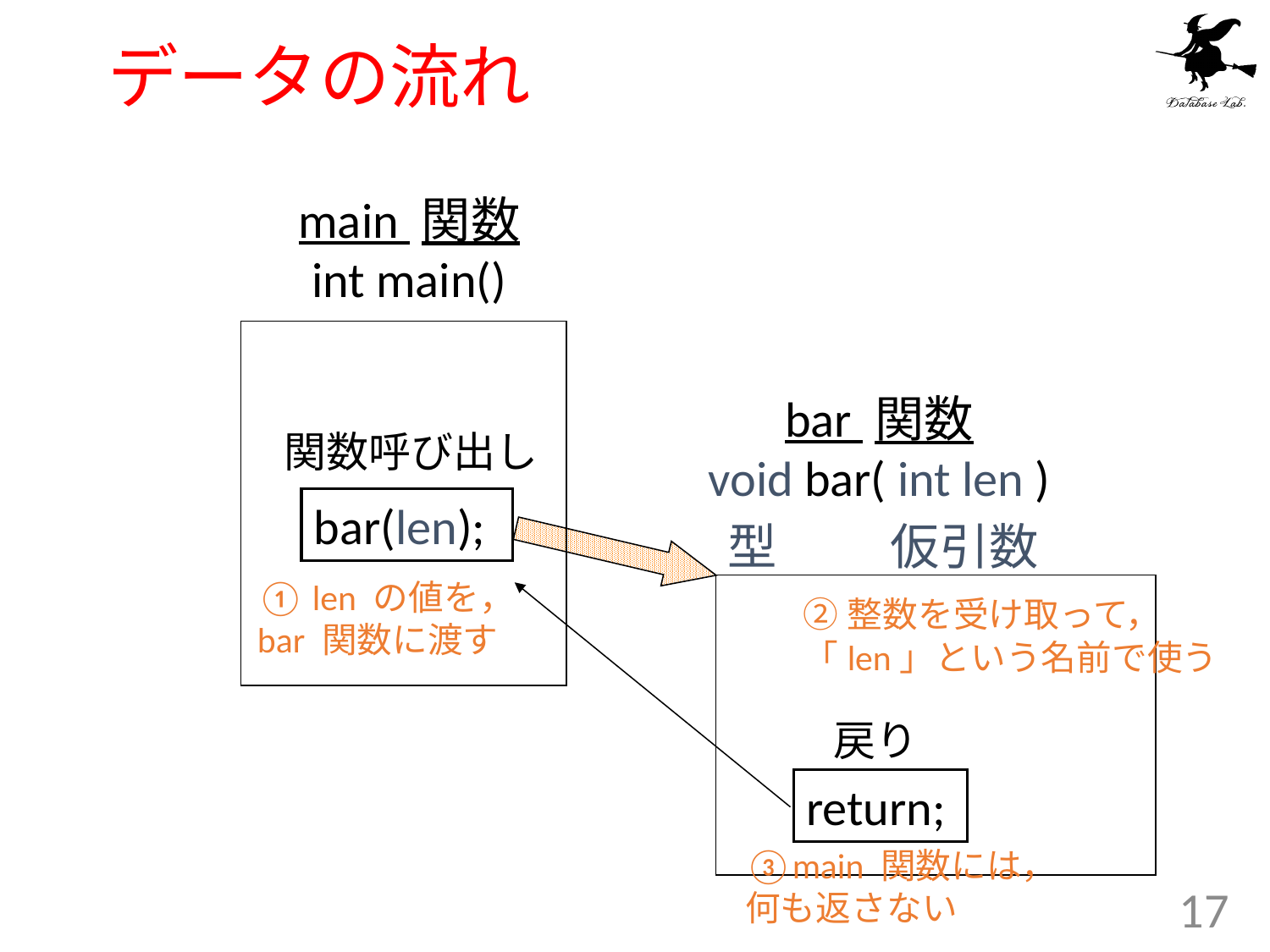

# データの流れ
main 関数
int main()

bar 関数
void bar( int len )
関数呼び出し
bar(len);
型
仮引数

① len の値を，
bar 関数に渡す

②整数を受け取って，
「len」という名前で使う
戻り
return;
③main 関数には，
何も返さない
17